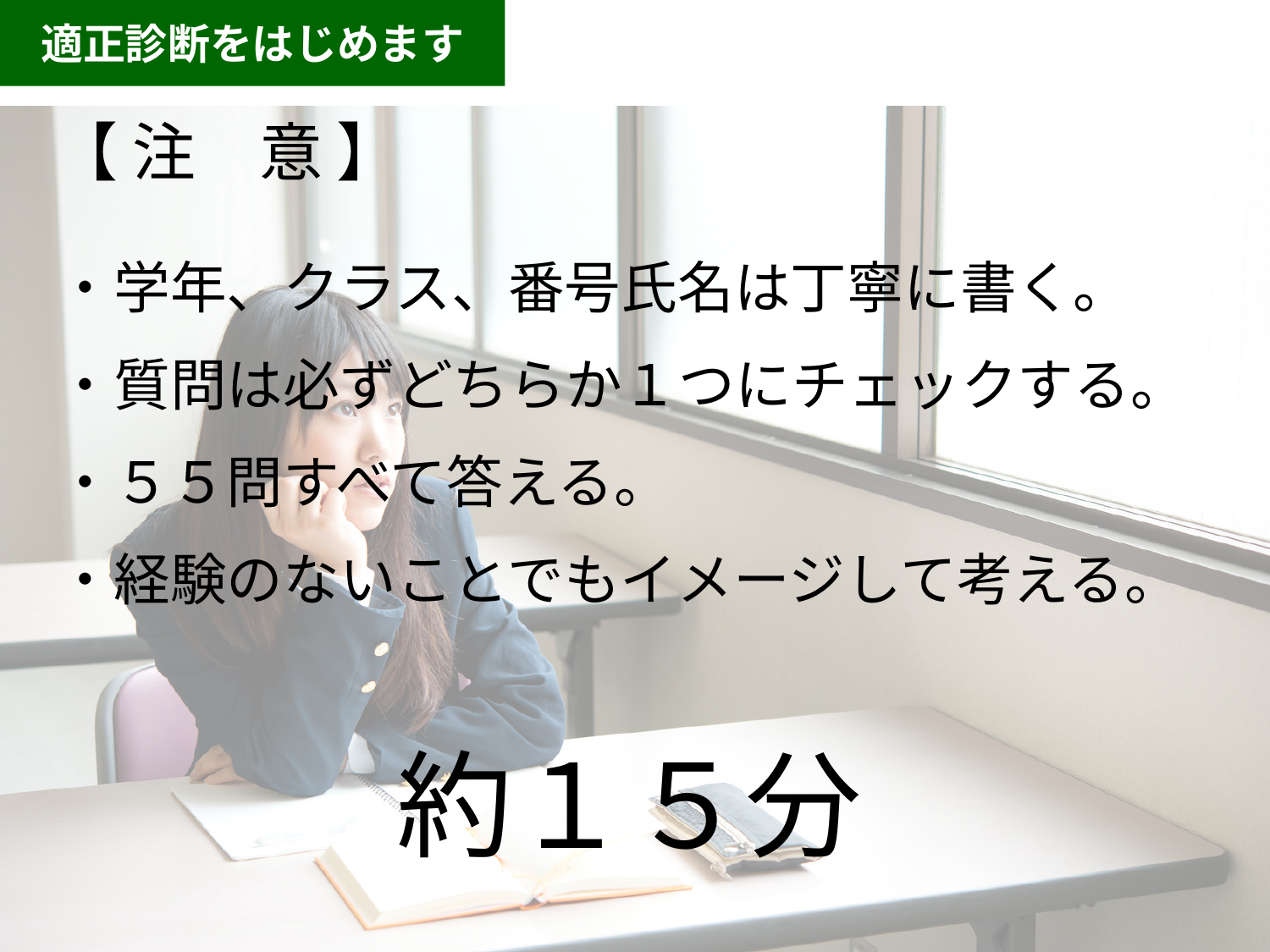

適正診断をはじめます

【 注　意 】
・学年、クラス、番号氏名は丁寧に書く。

・質問は必ずどちらか１つにチェックする。

・５５問すべて答える。

・経験のないことでもイメージして考える。
約１５分